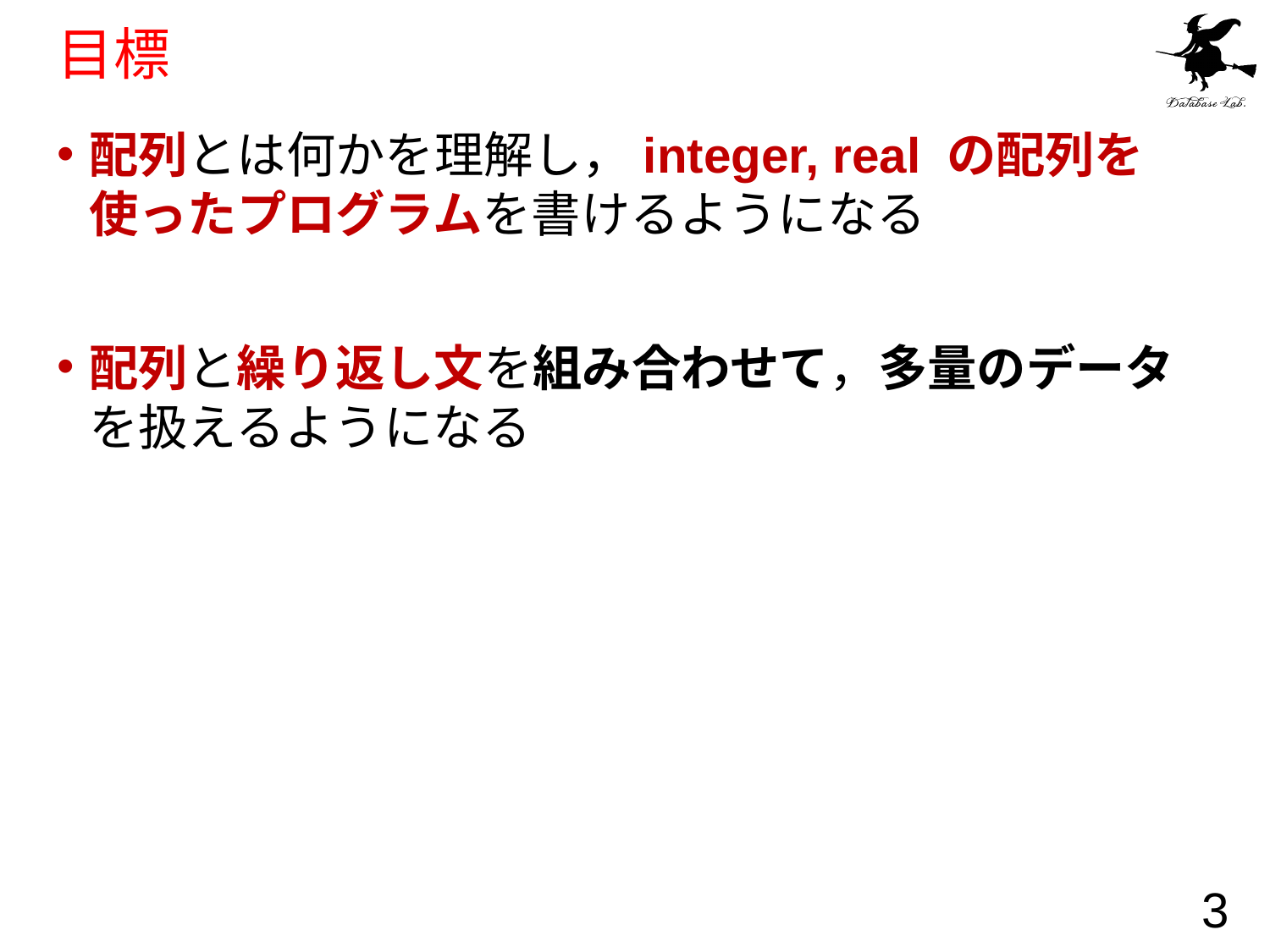

# 目標
配列とは何かを理解し，integer, real の配列を使ったプログラムを書けるようになる

配列と繰り返し文を組み合わせて，多量のデータを扱えるようになる
3